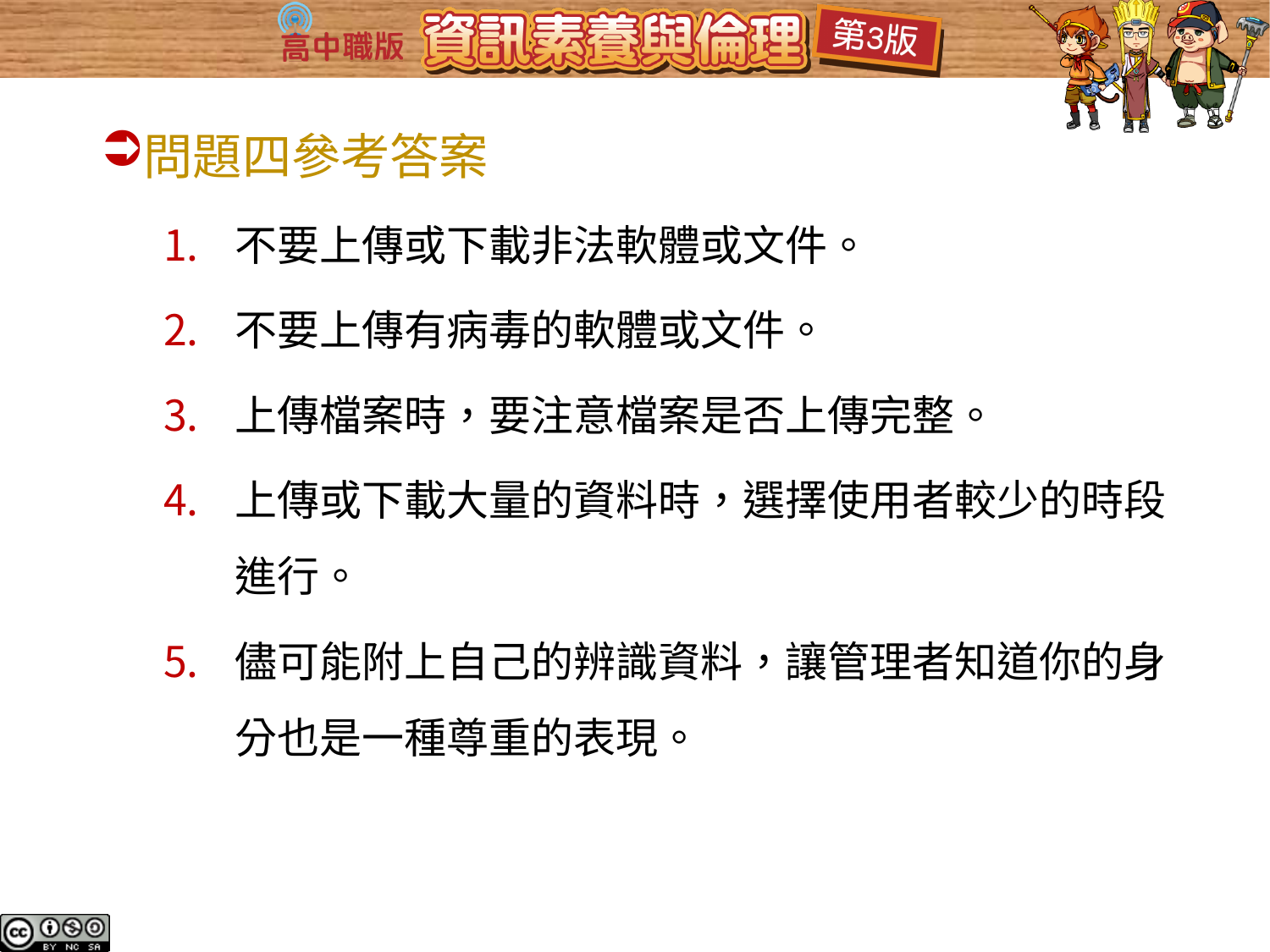

問題四參考答案
不要上傳或下載非法軟體或文件。
不要上傳有病毒的軟體或文件。
上傳檔案時，要注意檔案是否上傳完整。
上傳或下載大量的資料時，選擇使用者較少的時段進行。
儘可能附上自己的辨識資料，讓管理者知道你的身分也是一種尊重的表現。